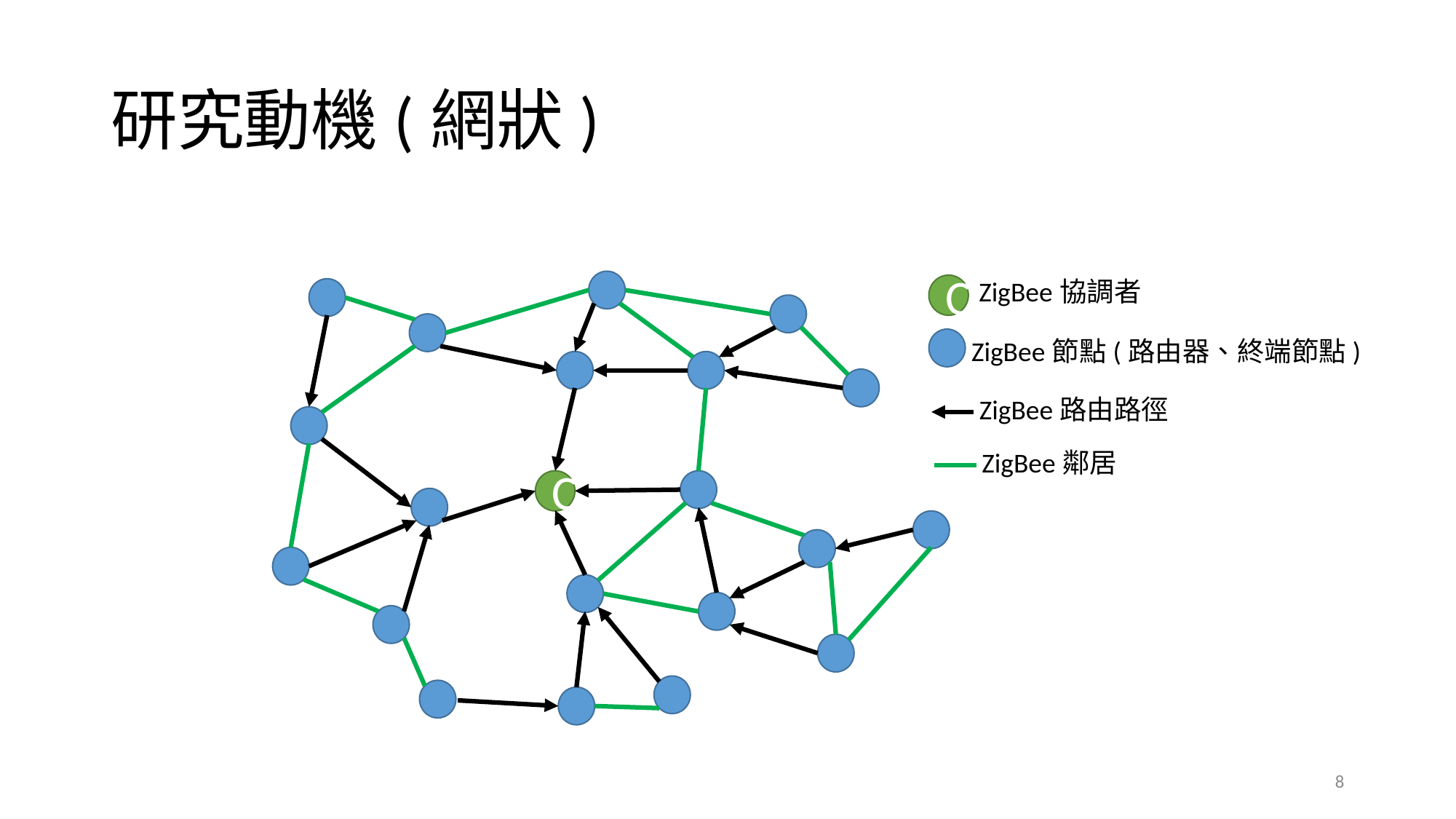

# 研究動機(網狀)
ZigBee協調者

C

ZigBee節點(路由器、終端節點)

ZigBee路由路徑

ZigBee鄰居
C

8